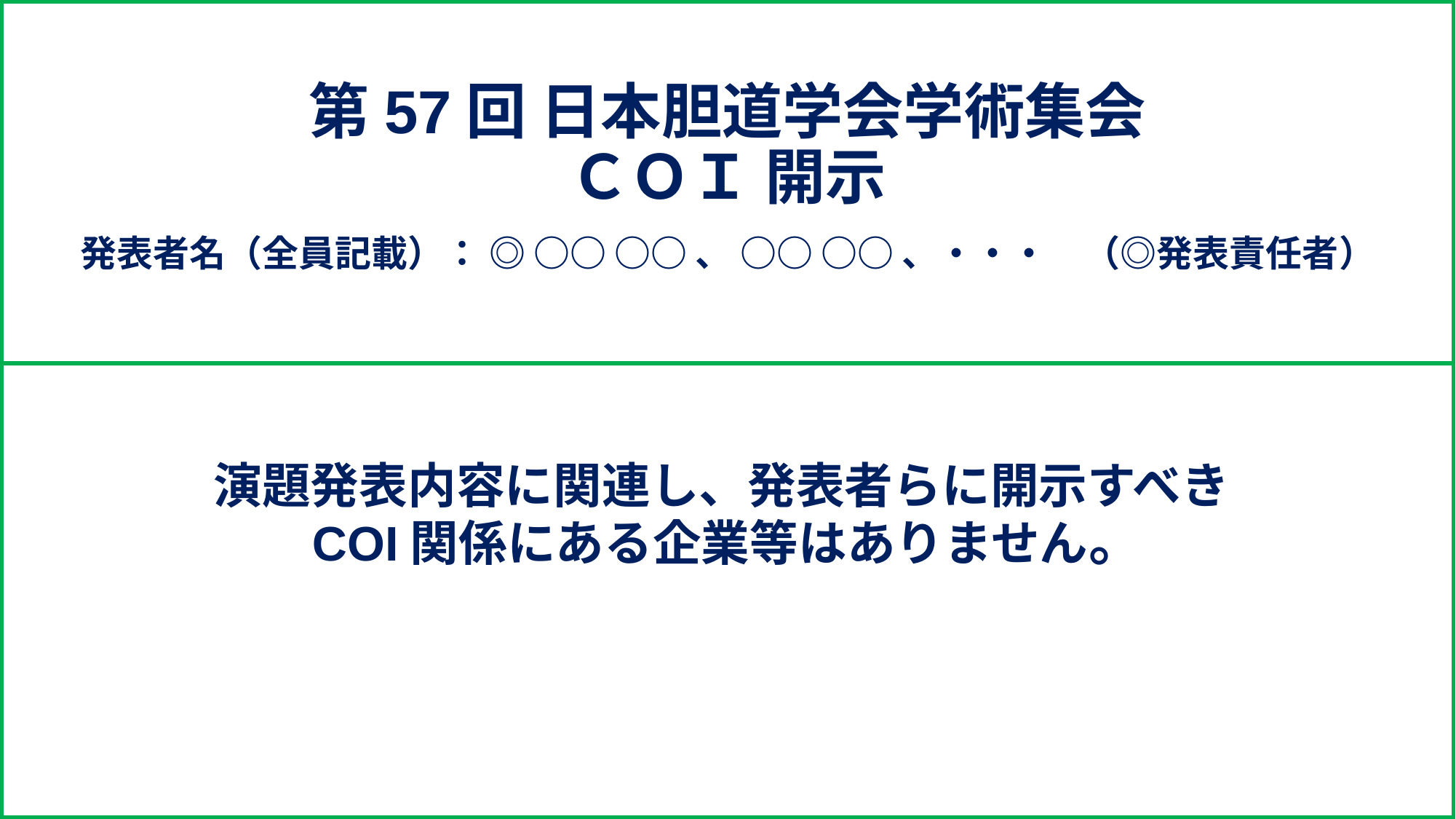

第57回 日本胆道学会学術集会
ＣＯＩ 開示
　
発表者名（全員記載）： ◎ ○○ ○○ 、 ○○ ○○ 、・・・　（◎発表責任者）
演題発表内容に関連し、発表者らに開示すべきCOI関係にある企業等はありません。